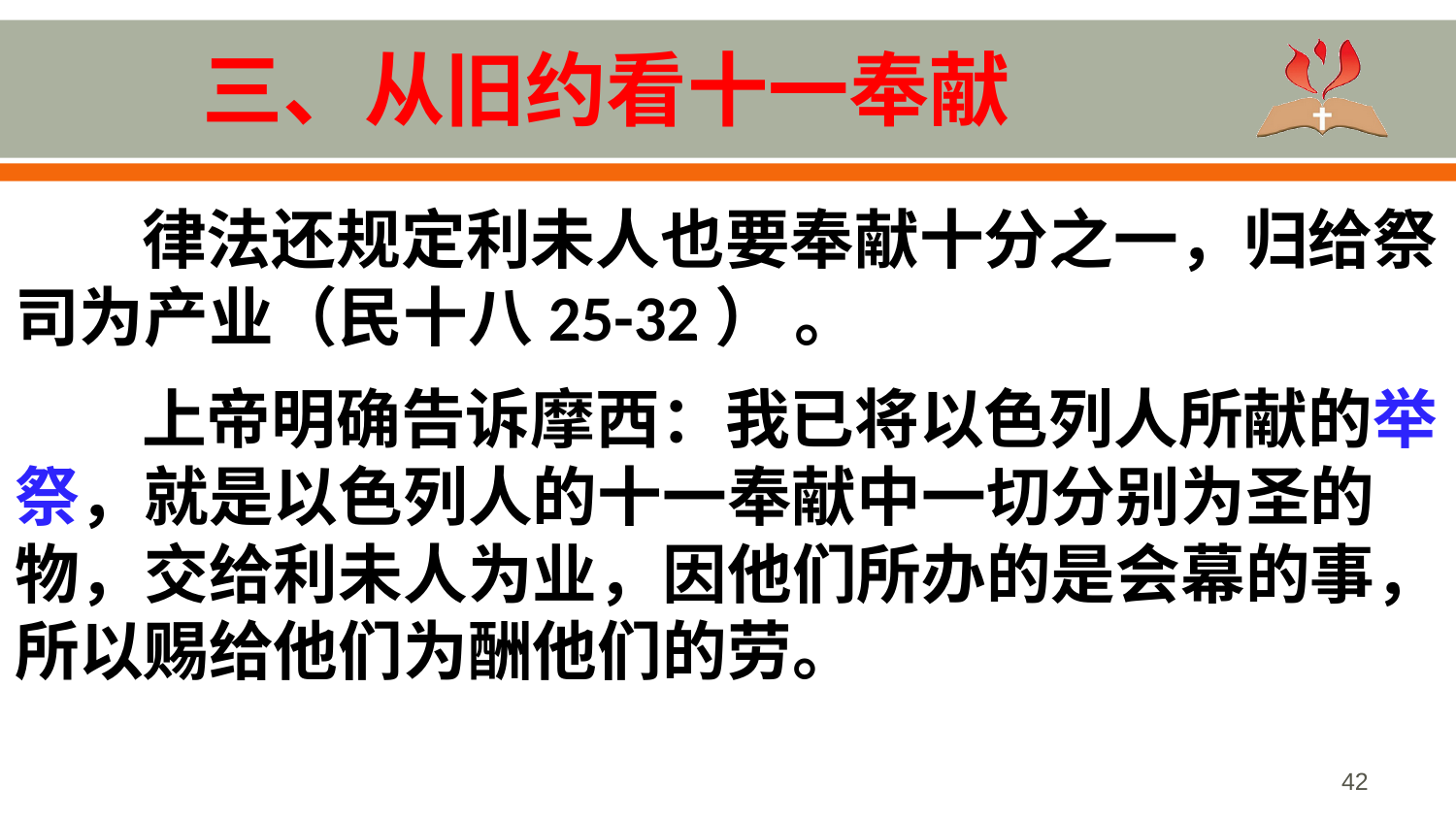

# 三、从旧约看十一奉献
律法还规定利未人也要奉献十分之一，归给祭司为产业（民十八25-32） 。
上帝明确告诉摩西：我已将以色列人所献的举祭，就是以色列人的十一奉献中一切分别为圣的物，交给利未人为业，因他们所办的是会幕的事，所以赐给他们为酬他们的劳。

42